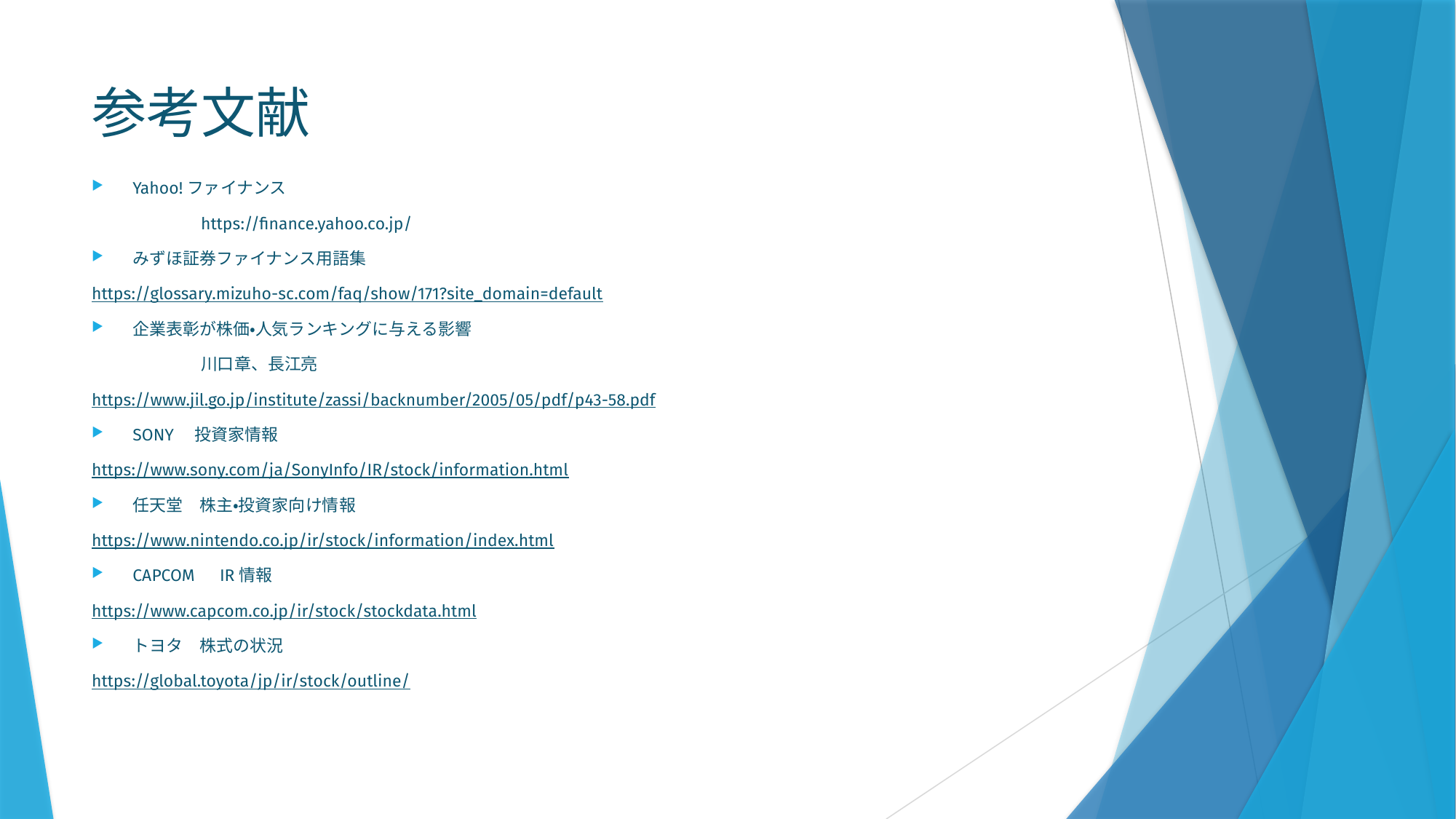

# 参考文献
Yahoo!ファイナンス
	https://finance.yahoo.co.jp/
みずほ証券ファイナンス用語集
	https://glossary.mizuho-sc.com/faq/show/171?site_domain=default
企業表彰が株価・人気ランキングに与える影響
	川口章、長江亮
	https://www.jil.go.jp/institute/zassi/backnumber/2005/05/pdf/p43-58.pdf
SONY　投資家情報
	https://www.sony.com/ja/SonyInfo/IR/stock/information.html
任天堂　株主・投資家向け情報
	https://www.nintendo.co.jp/ir/stock/information/index.html
CAPCOM　IR情報
	https://www.capcom.co.jp/ir/stock/stockdata.html
トヨタ　株式の状況
	https://global.toyota/jp/ir/stock/outline/